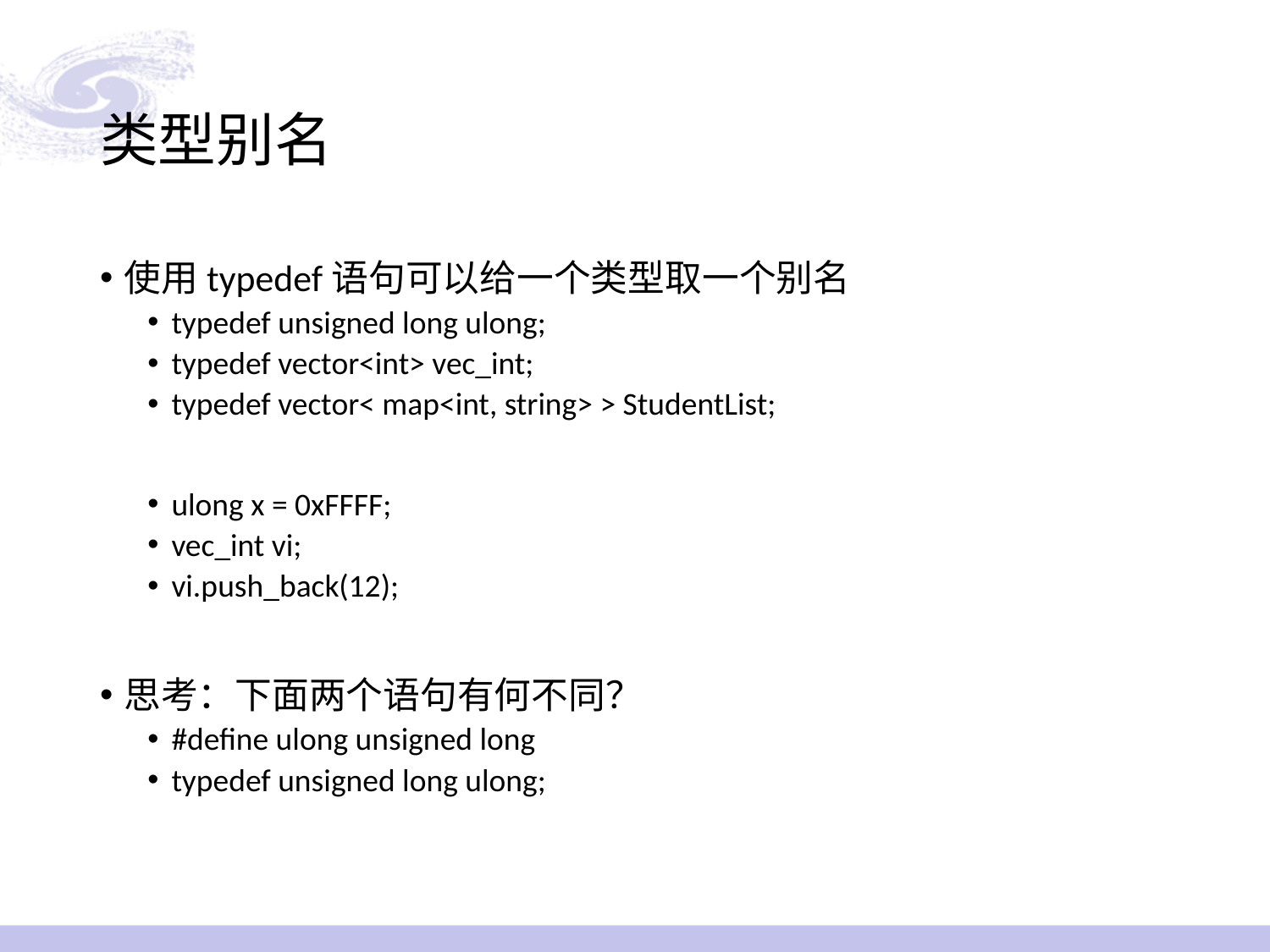

# 类型别名
使用typedef语句可以给一个类型取一个别名
typedef unsigned long ulong;
typedef vector<int> vec_int;
typedef vector< map<int, string> > StudentList;

ulong x = 0xFFFF;
vec_int vi;
vi.push_back(12);

思考：下面两个语句有何不同？
#define ulong unsigned long
typedef unsigned long ulong;